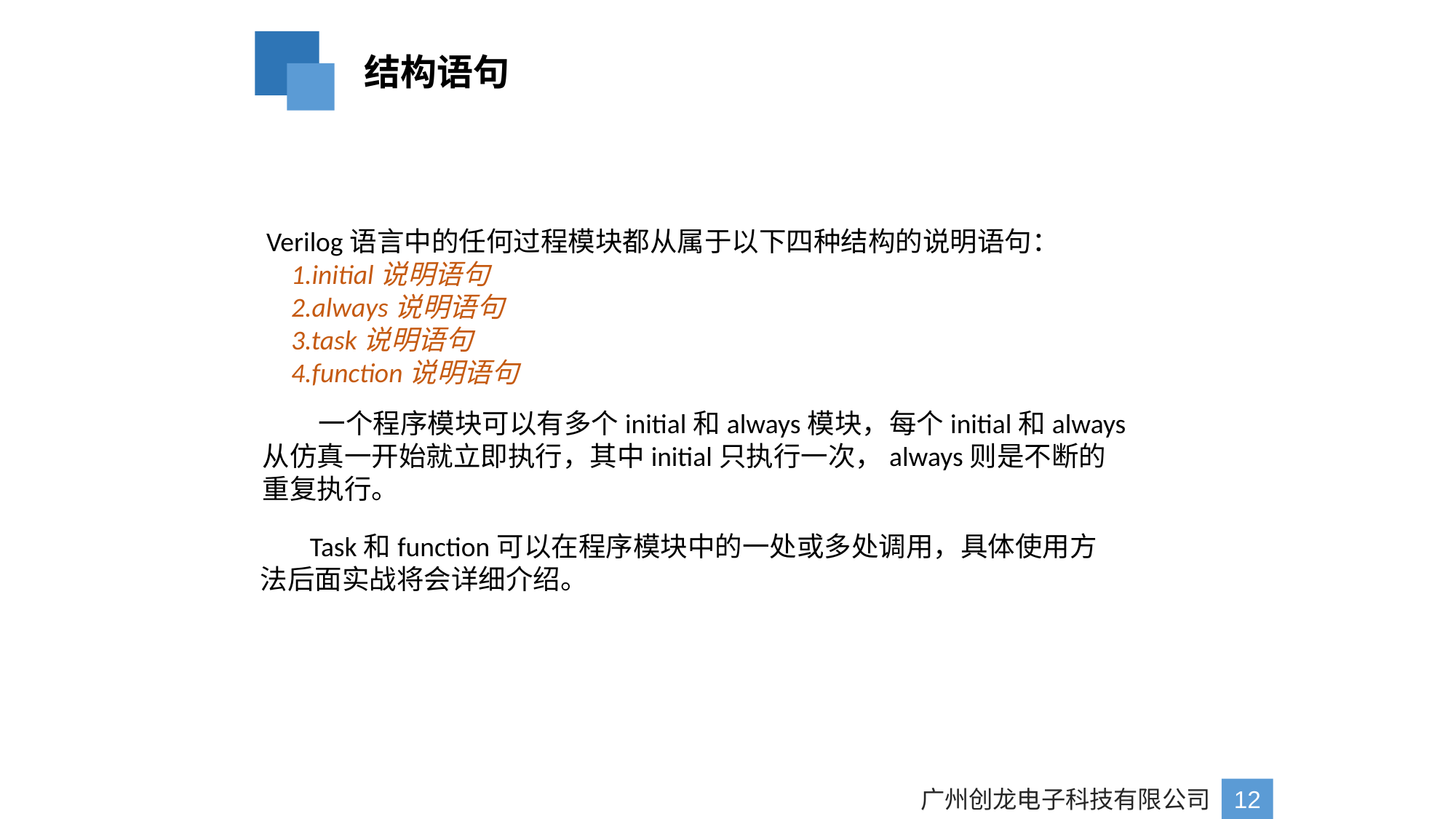

结构语句
Verilog语言中的任何过程模块都从属于以下四种结构的说明语句：
    1.initial说明语句
    2.always说明语句
    3.task说明语句
    4.function说明语句
        一个程序模块可以有多个initial和always模块，每个initial和always
从仿真一开始就立即执行，其中initial只执行一次，always则是不断的
重复执行。

        Task和function可以在程序模块中的一处或多处调用，具体使用方
法后面实战将会详细介绍。
广州创龙电子科技有限公司
12